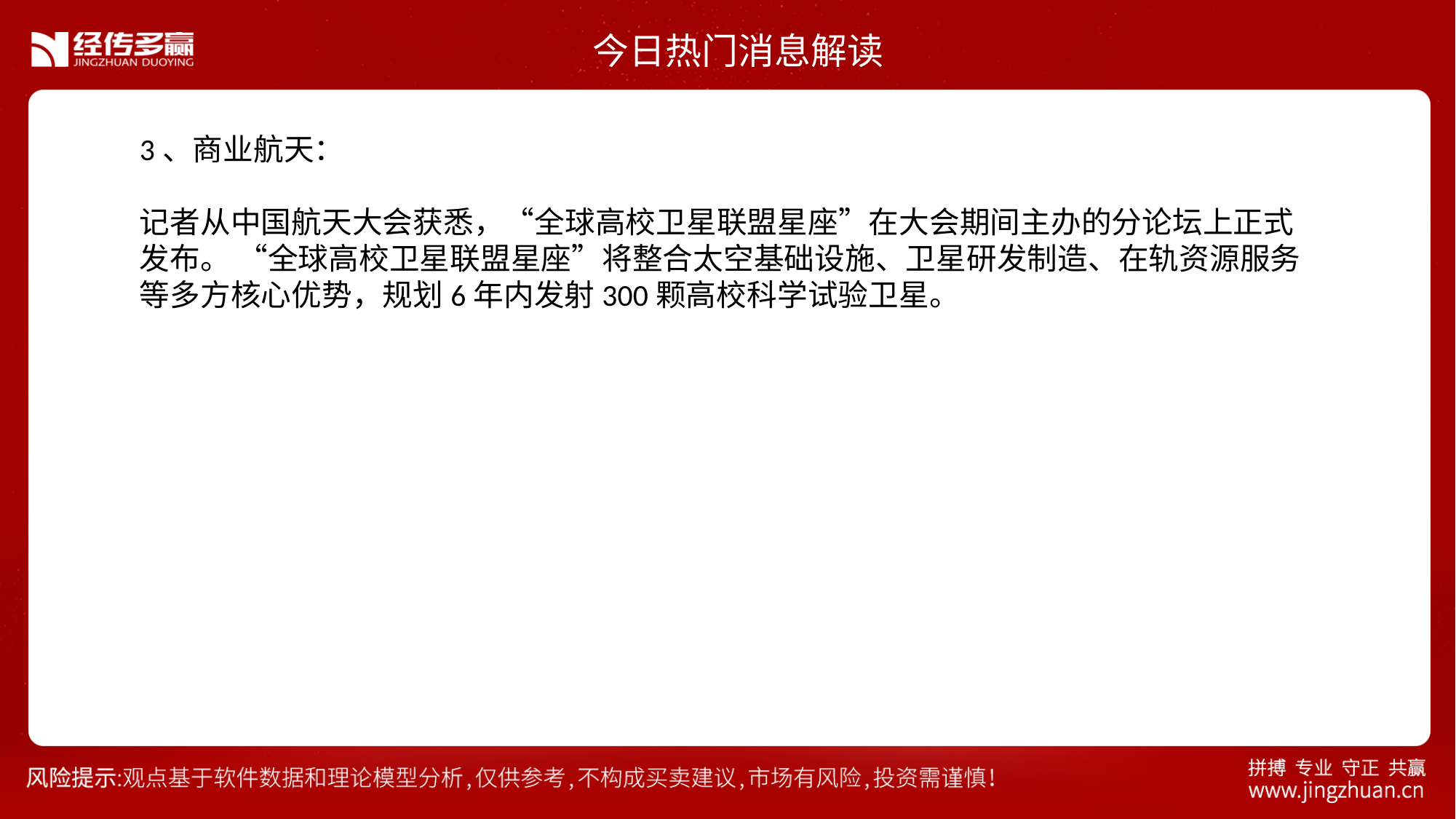

今日热门消息解读
3、商业航天：

记者从中国航天大会获悉，“全球高校卫星联盟星座”在大会期间主办的分论坛上正式发布。 “全球高校卫星联盟星座”将整合太空基础设施、卫星研发制造、在轨资源服务等多方核心优势，规划6年内发射300颗高校科学试验卫星。